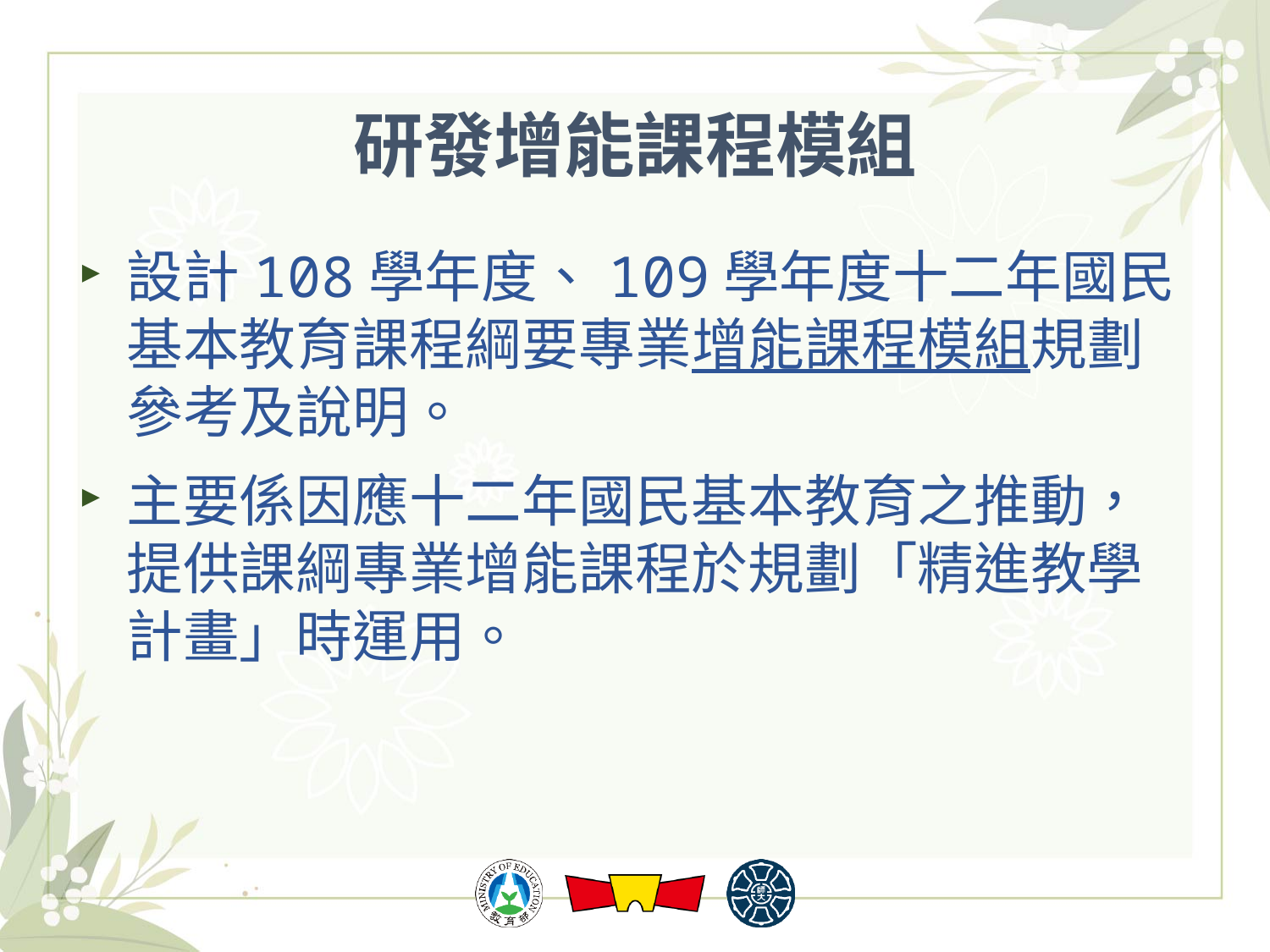

# 研發增能課程模組
設計108學年度、109學年度十二年國民基本教育課程綱要專業增能課程模組規劃參考及說明。
主要係因應十二年國民基本教育之推動，提供課綱專業增能課程於規劃「精進教學計畫」時運用。